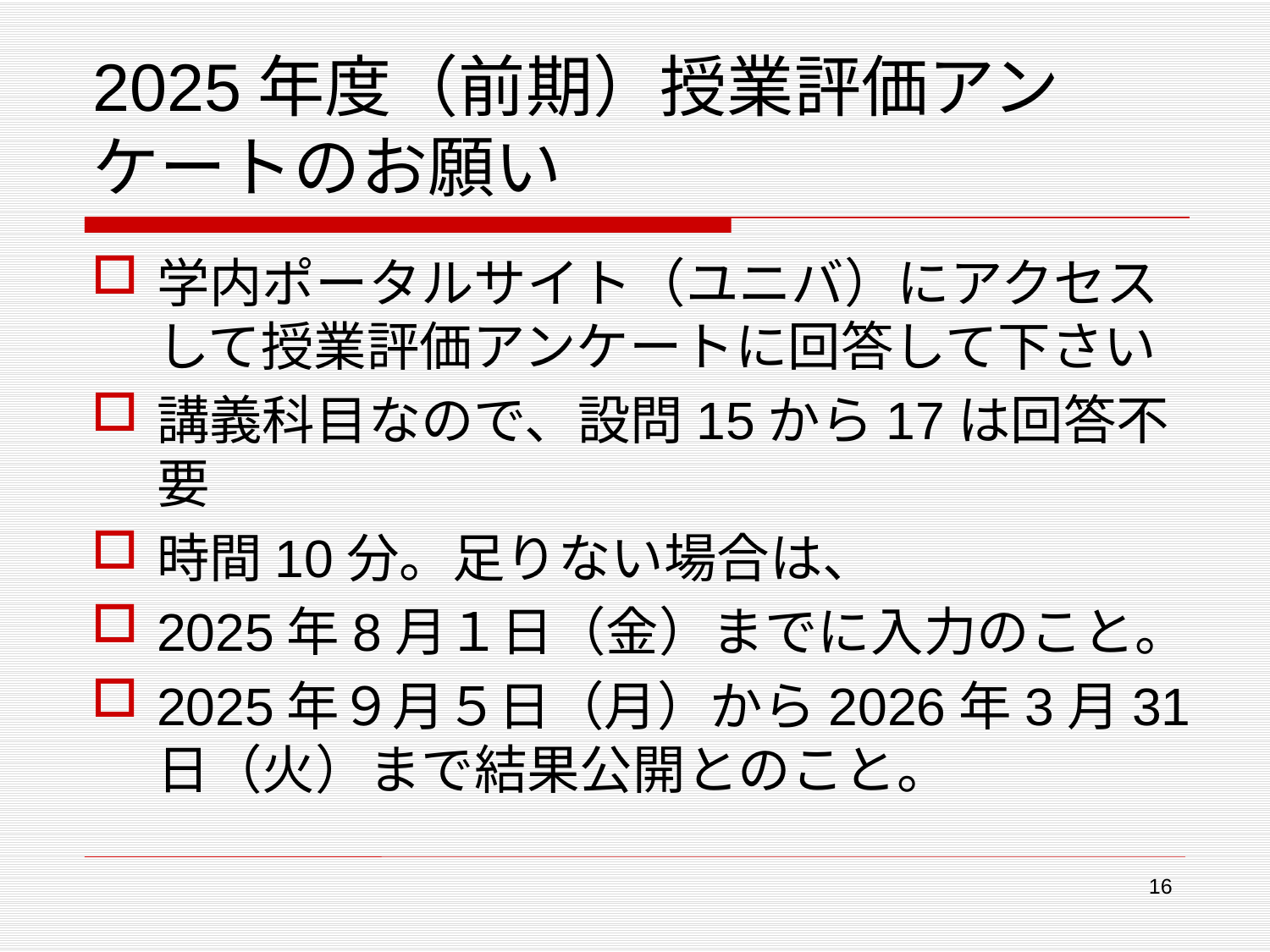

# 2025年度（前期）授業評価アンケートのお願い
学内ポータルサイト（ユニバ）にアクセスして授業評価アンケートに回答して下さい
講義科目なので、設問15から17は回答不要
時間10分。足りない場合は、
2025年8月１日（金）までに入力のこと。
2025年９月５日（月）から2026年3月31日（火）まで結果公開とのこと。
16